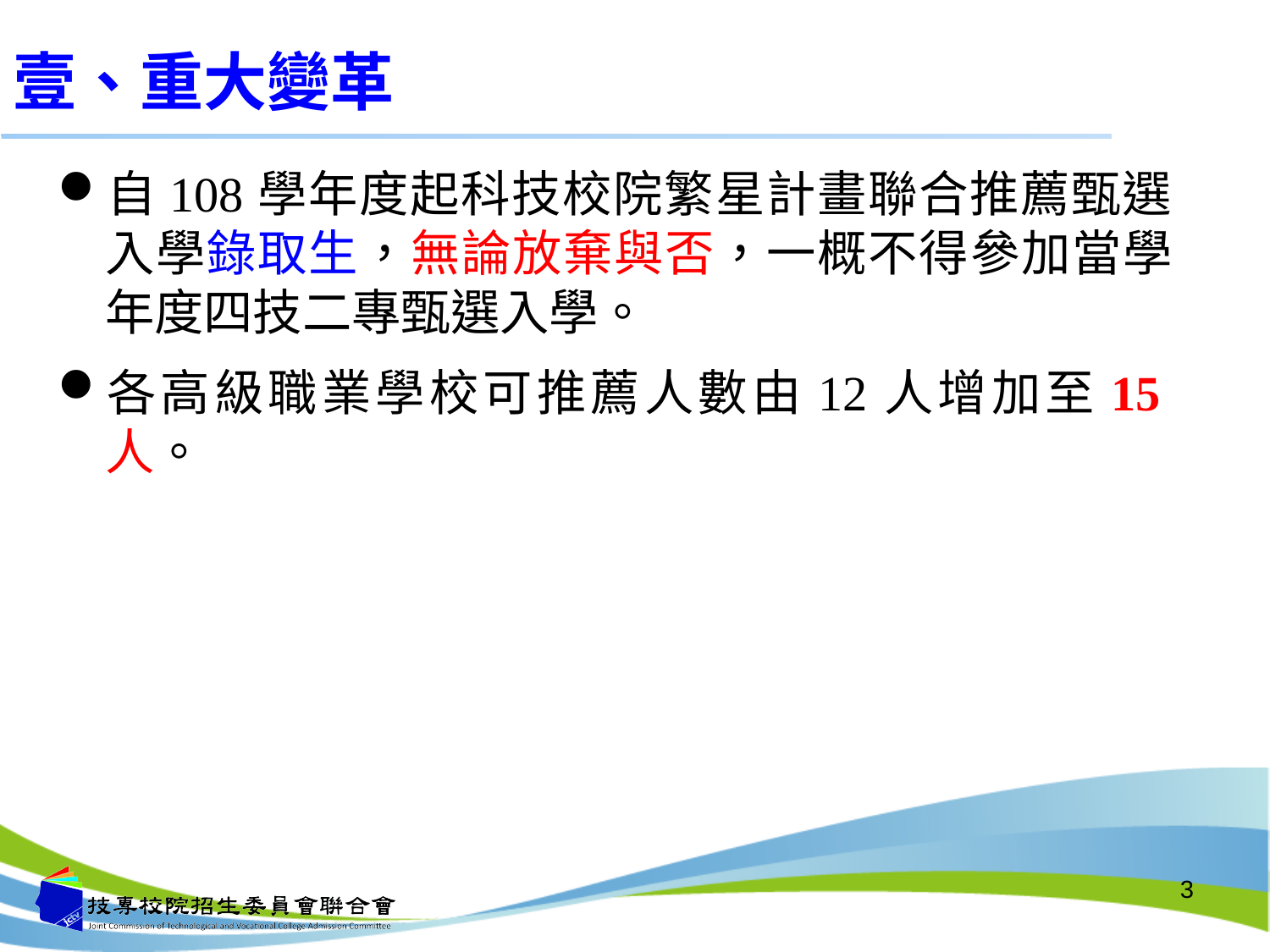

# 壹、重大變革
自108學年度起科技校院繁星計畫聯合推薦甄選入學錄取生，無論放棄與否，一概不得參加當學年度四技二專甄選入學。
各高級職業學校可推薦人數由12人增加至15人。
3